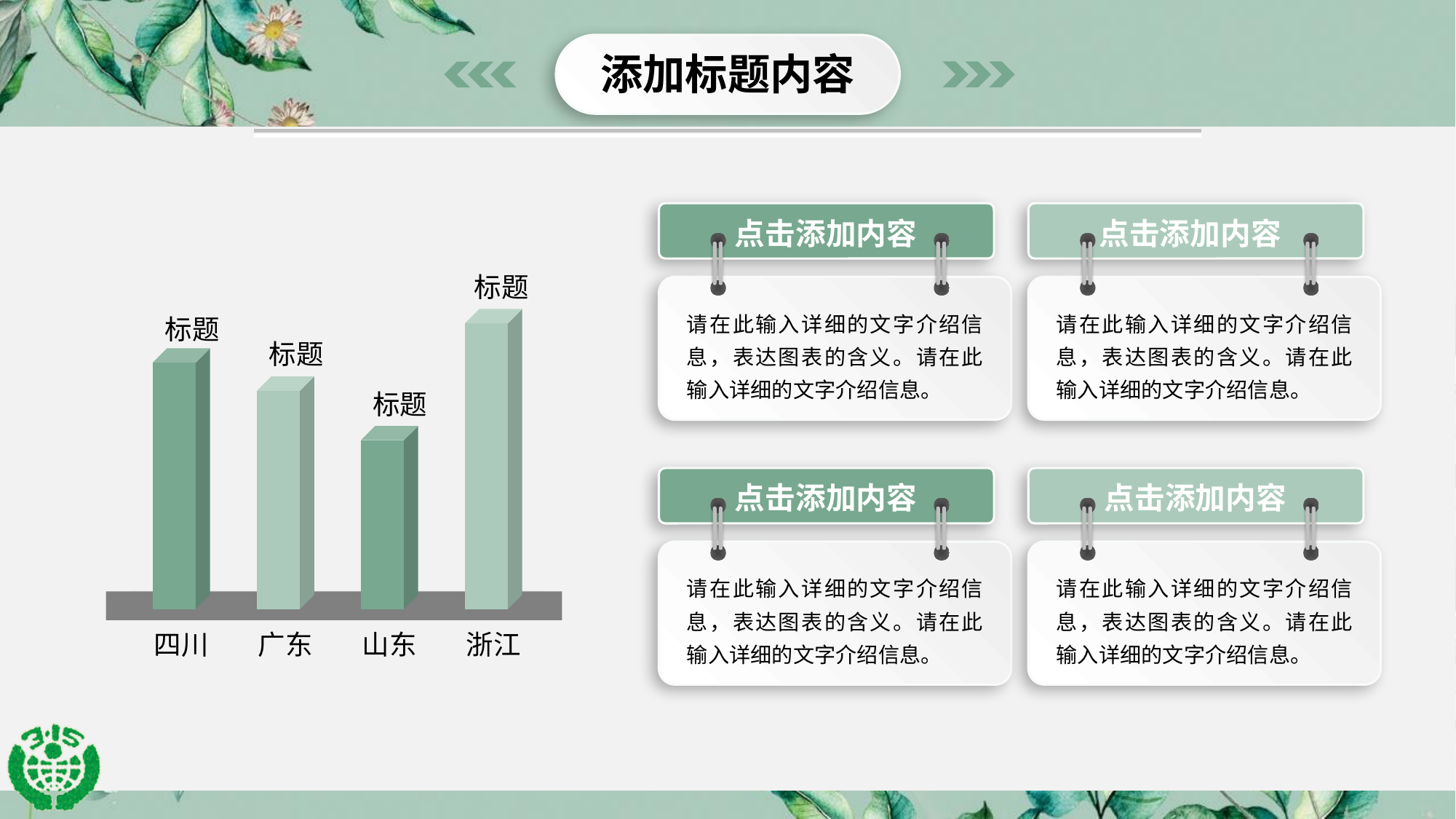

添加标题内容

点击添加内容
点击添加内容
标题
请在此输入详细的文字介绍信息，表达图表的含义。请在此输入详细的文字介绍信息。
请在此输入详细的文字介绍信息，表达图表的含义。请在此输入详细的文字介绍信息。
标题

标题

标题

点击添加内容
点击添加内容
请在此输入详细的文字介绍信息，表达图表的含义。请在此输入详细的文字介绍信息。
请在此输入详细的文字介绍信息，表达图表的含义。请在此输入详细的文字介绍信息。

四川
广东
山东
浙江